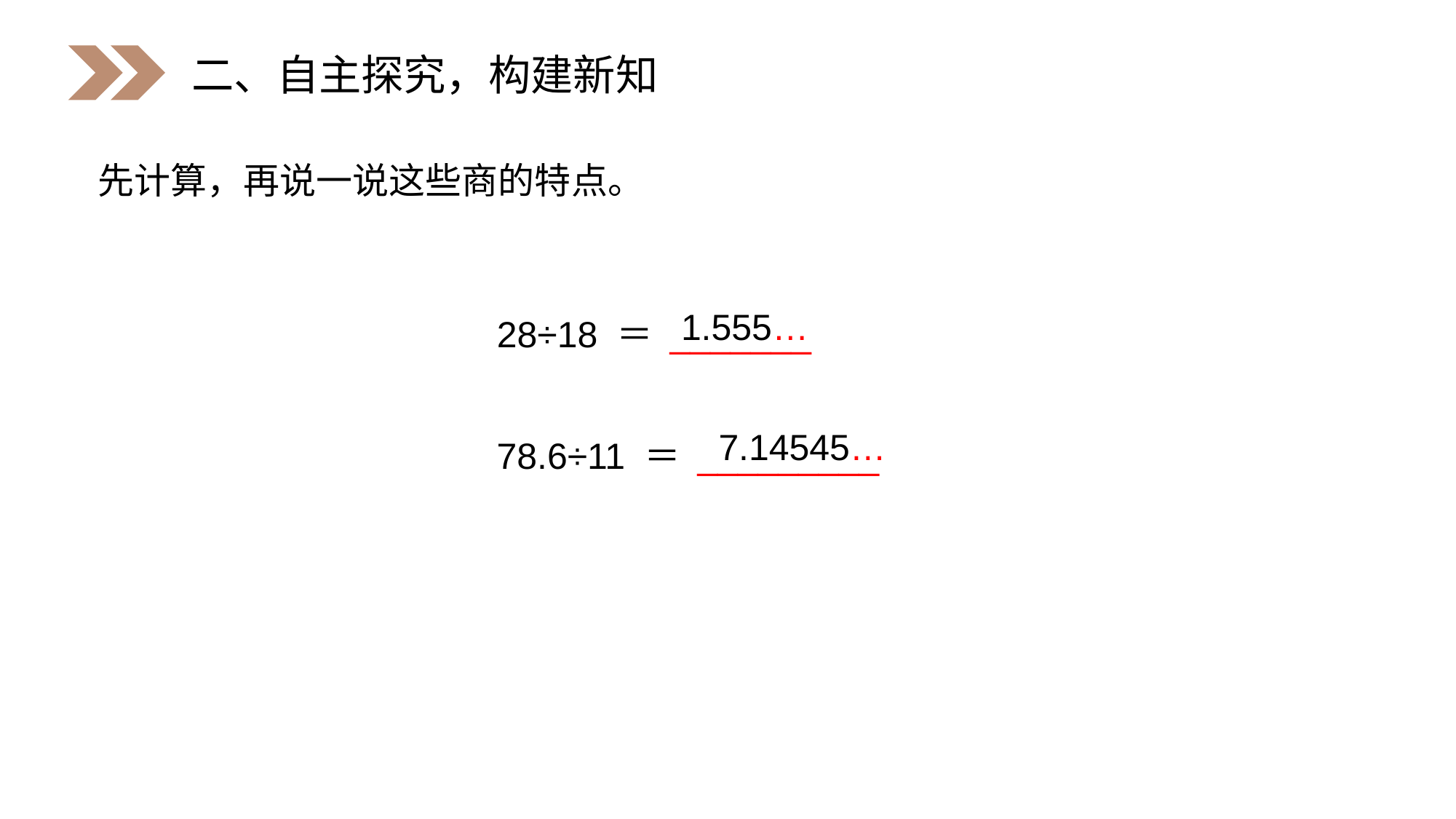

二、自主探究，构建新知
先计算，再说一说这些商的特点。
1.555…
28÷18 ＝ _______
7.14545…
78.6÷11 ＝ _________